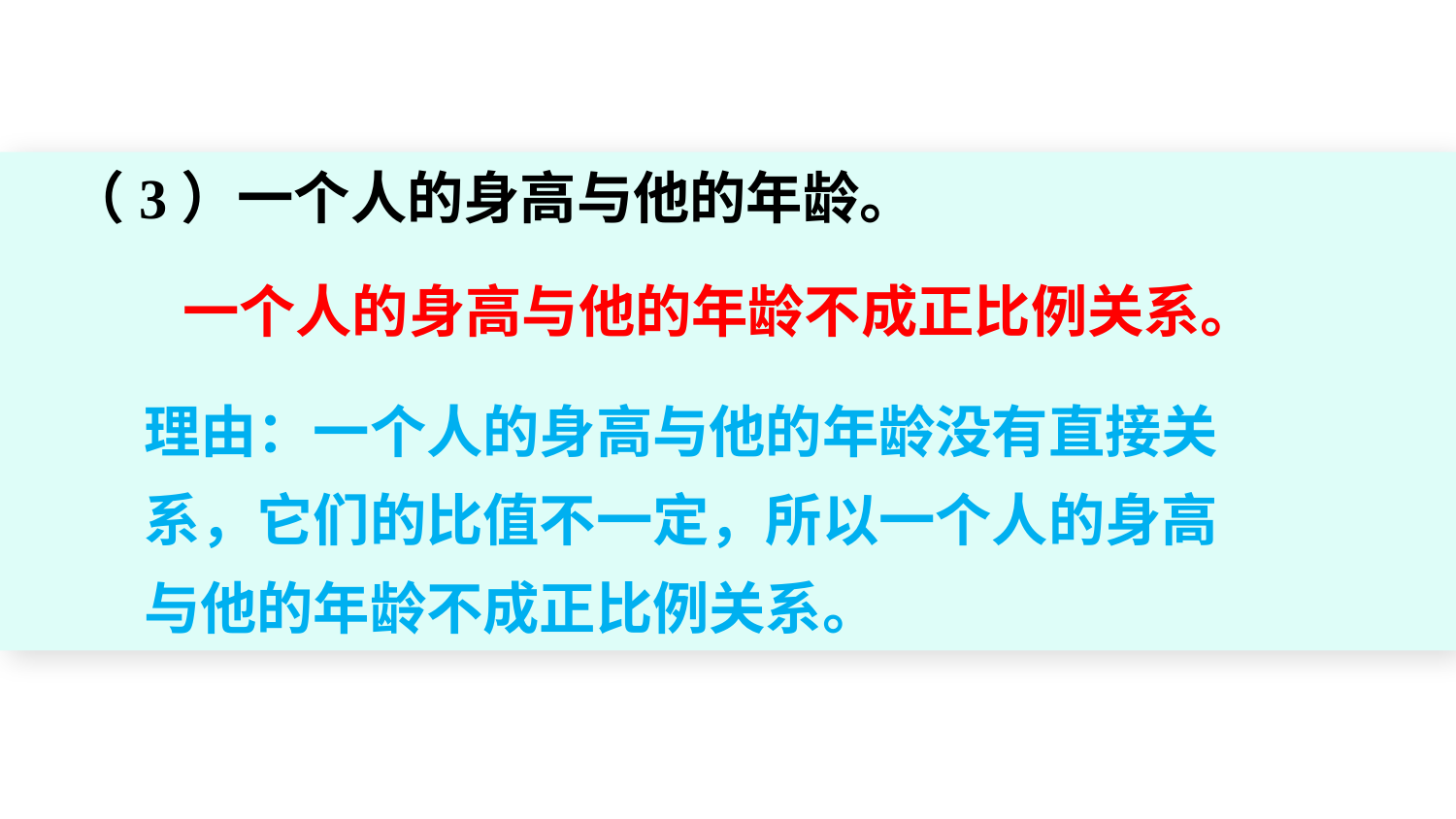

（3）一个人的身高与他的年龄。
一个人的身高与他的年龄不成正比例关系。
理由：一个人的身高与他的年龄没有直接关系，它们的比值不一定，所以一个人的身高与他的年龄不成正比例关系。